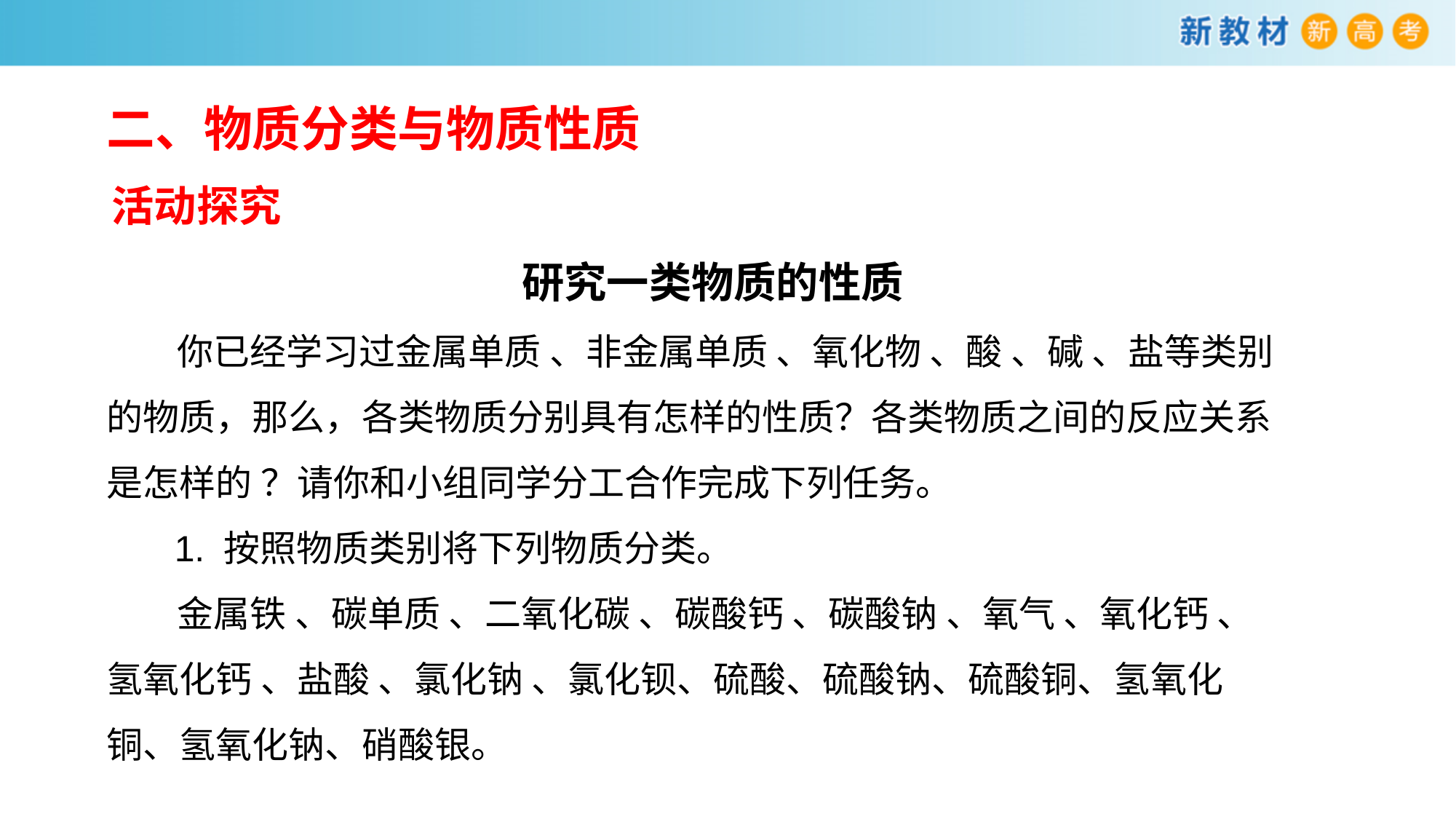

二、物质分类与物质性质
学
活动探究
研究一类物质的性质
   你已经学习过金属单质 、非金属单质 、氧化物 、酸 、碱 、盐等类别的物质，那么，各类物质分别具有怎样的性质？各类物质之间的反应关系是怎样的 ？请你和小组同学分工合作完成下列任务。
   1. 按照物质类别将下列物质分类。
   金属铁 、碳单质 、二氧化碳 、碳酸钙 、碳酸钠 、氧气 、氧化钙 、氢氧化钙 、盐酸 、氯化钠 、氯化钡、硫酸、硫酸钠、硫酸铜、氢氧化铜、氢氧化钠、硝酸银。